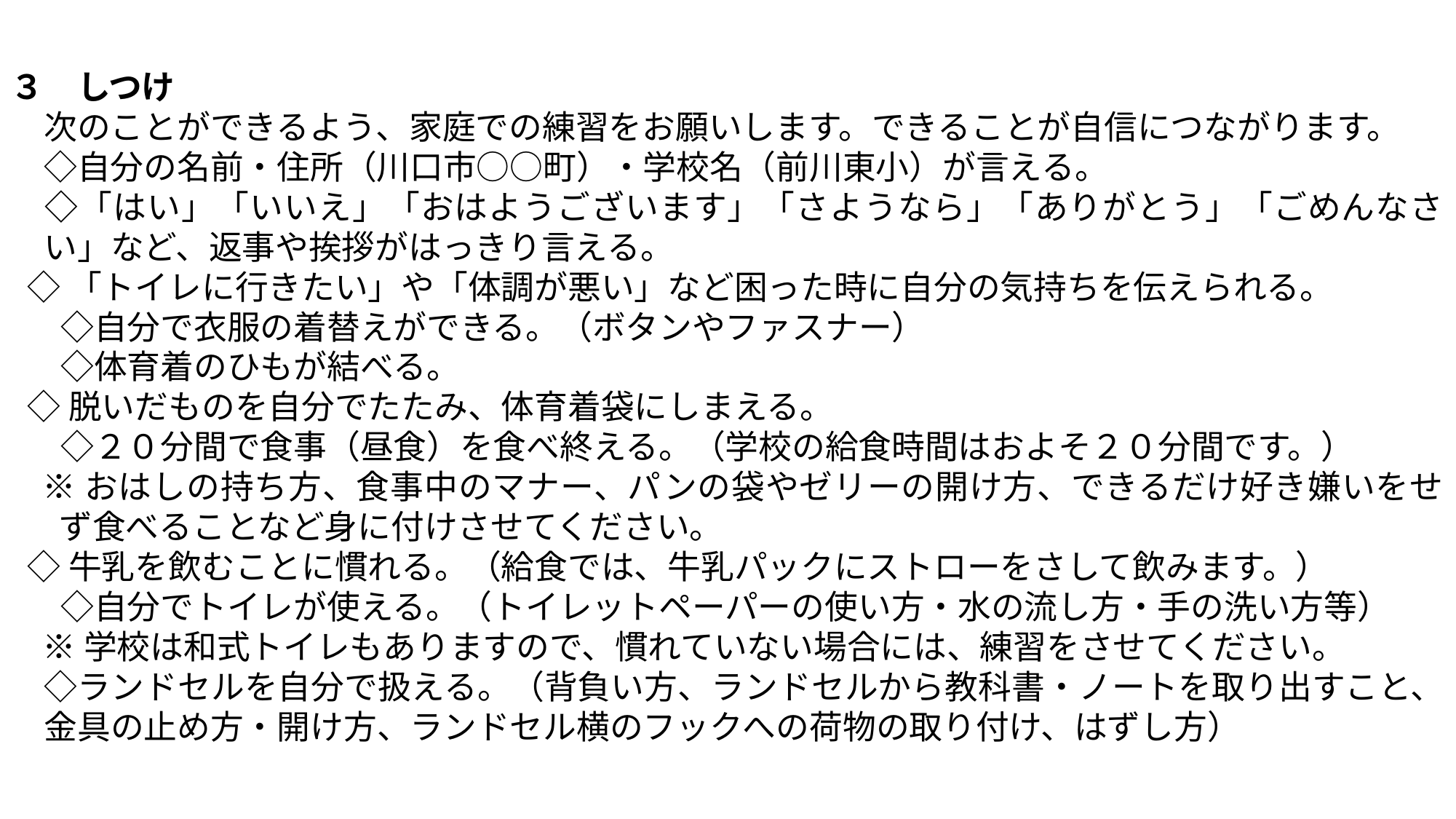

３　しつけ
　次のことができるよう、家庭での練習をお願いします。できることが自信につながります。
　◇自分の名前・住所（川口市○○町）・学校名（前川東小）が言える。
　◇「はい」「いいえ」「おはようございます」「さようなら」「ありがとう」「ごめんなさい」など、返事や挨拶がはっきり言える。
◇「トイレに行きたい」や「体調が悪い」など困った時に自分の気持ちを伝えられる。
　◇自分で衣服の着替えができる。（ボタンやファスナー）
　◇体育着のひもが結べる。
◇脱いだものを自分でたたみ、体育着袋にしまえる。
　◇２０分間で食事（昼食）を食べ終える。（学校の給食時間はおよそ２０分間です。）
※おはしの持ち方、食事中のマナー、パンの袋やゼリーの開け方、できるだけ好き嫌いをせず食べることなど身に付けさせてください。
◇牛乳を飲むことに慣れる。（給食では、牛乳パックにストローをさして飲みます。）
　◇自分でトイレが使える。（トイレットペーパーの使い方・水の流し方・手の洗い方等）
※学校は和式トイレもありますので、慣れていない場合には、練習をさせてください。
　◇ランドセルを自分で扱える。（背負い方、ランドセルから教科書・ノートを取り出すこと、金具の止め方・開け方、ランドセル横のフックへの荷物の取り付け、はずし方）